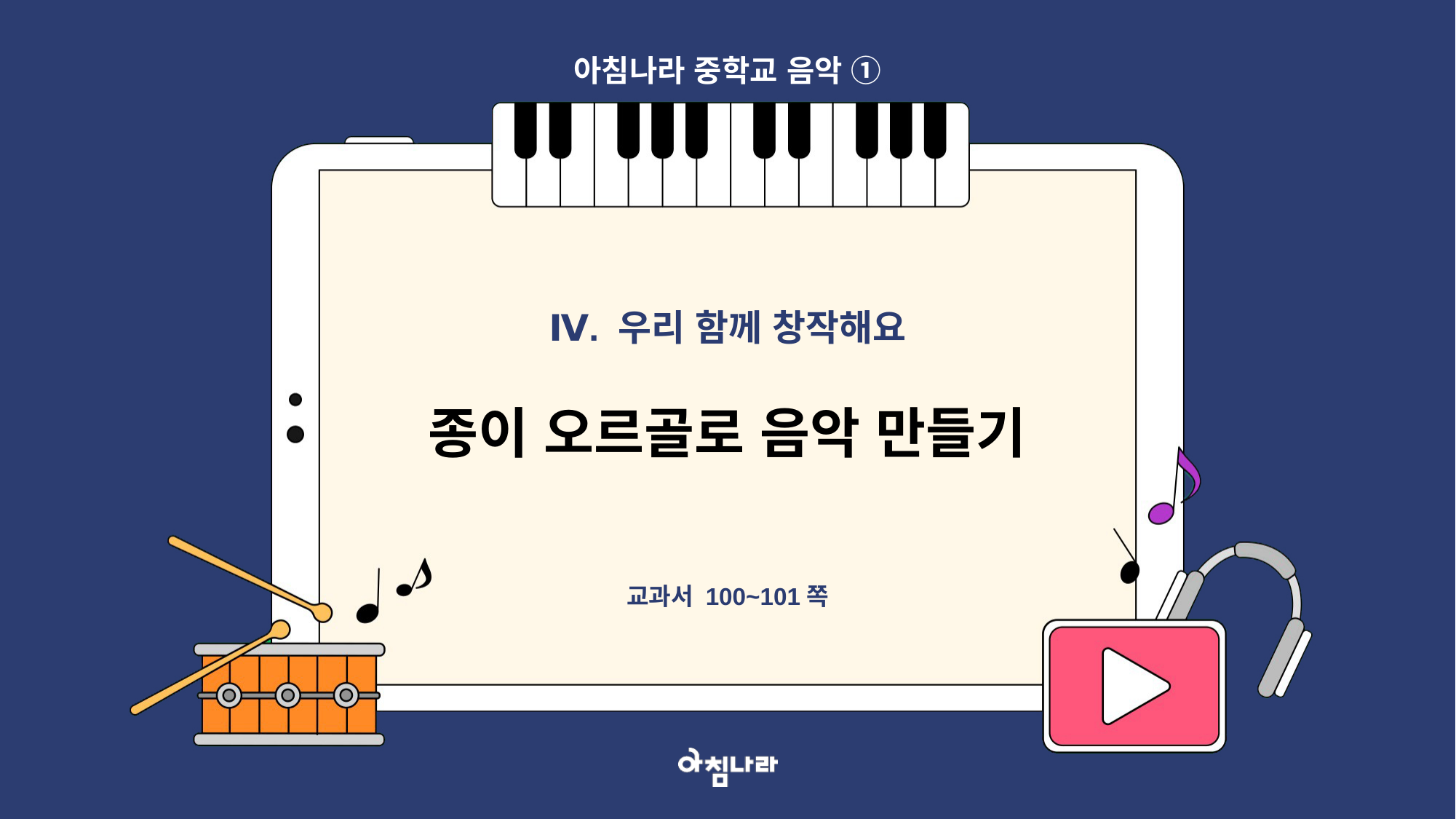

아침나라 중학교 음악 ①

Ⅳ. 우리 함께 창작해요
종이 오르골로 음악 만들기
교과서 100~101쪽